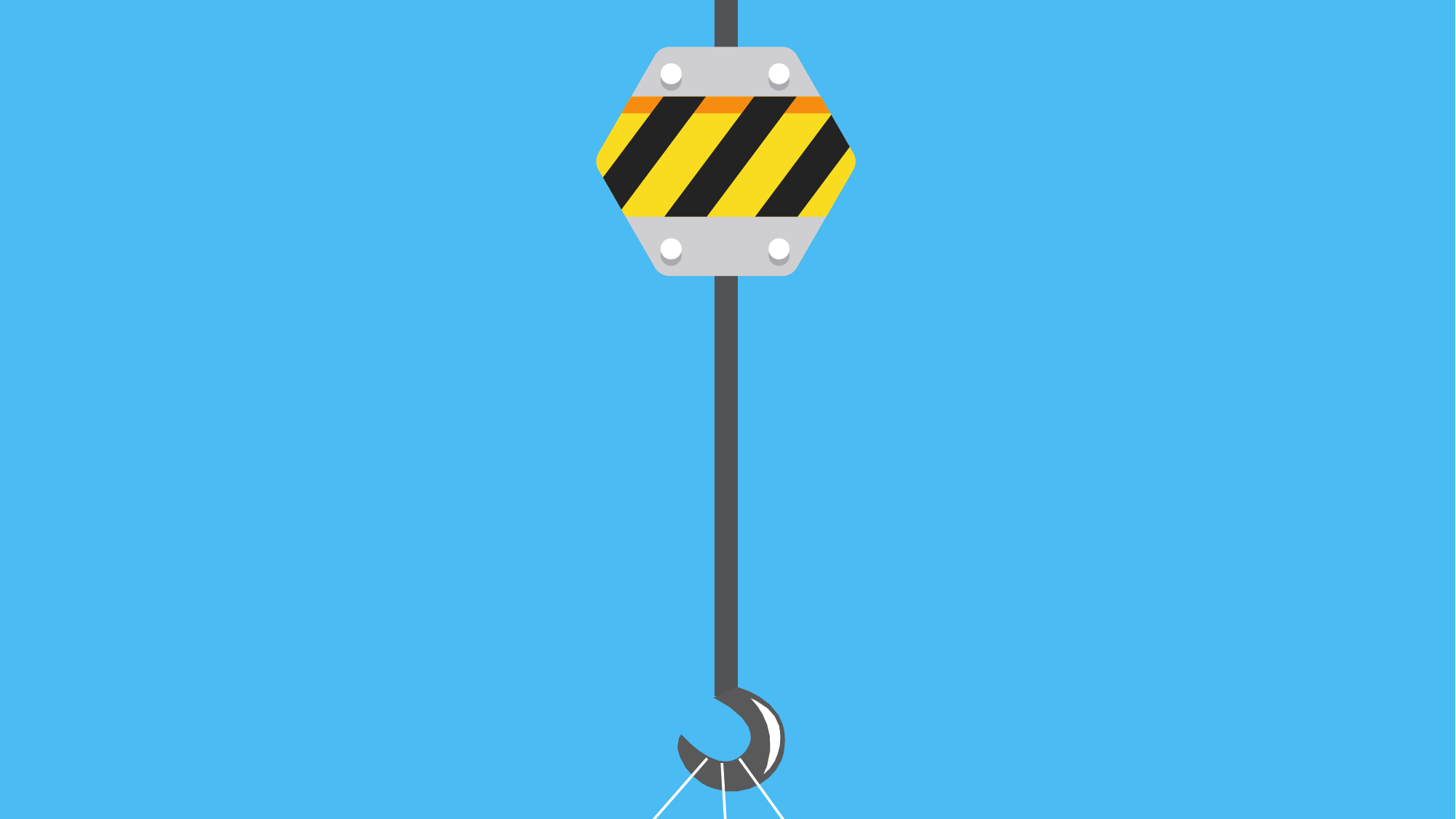

宜蘭縣107-109年度內政部補助委外成立
都市危險及老舊建築物加速重建輔導團

中華民國108年08月